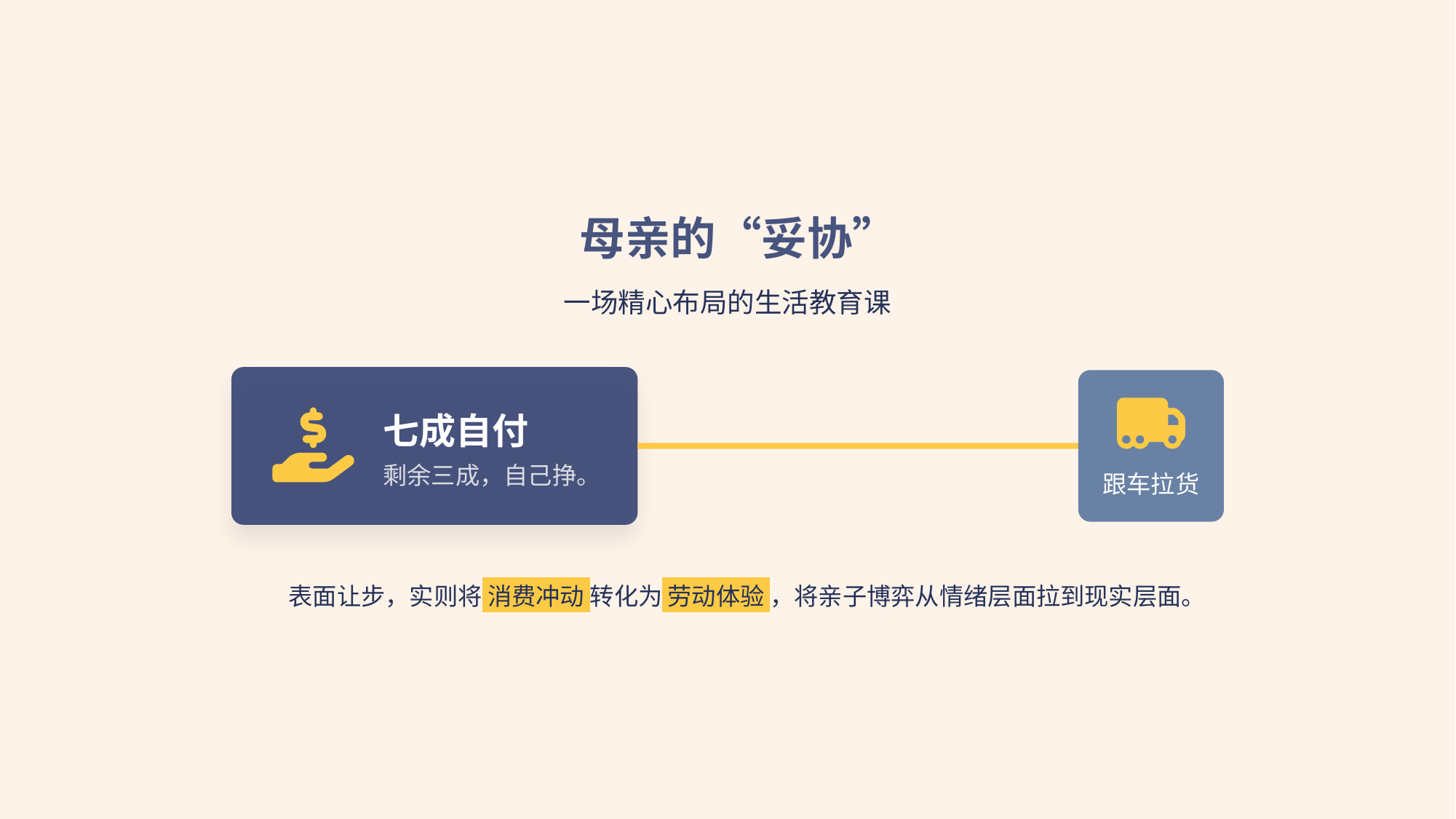

母亲的“妥协”
一场精心布局的生活教育课

七成自付

剩余三成，自己挣。
跟车拉货
表面让步，实则将 消费冲动 转化为 劳动体验 ，将亲子博弈从情绪层面拉到现实层面。